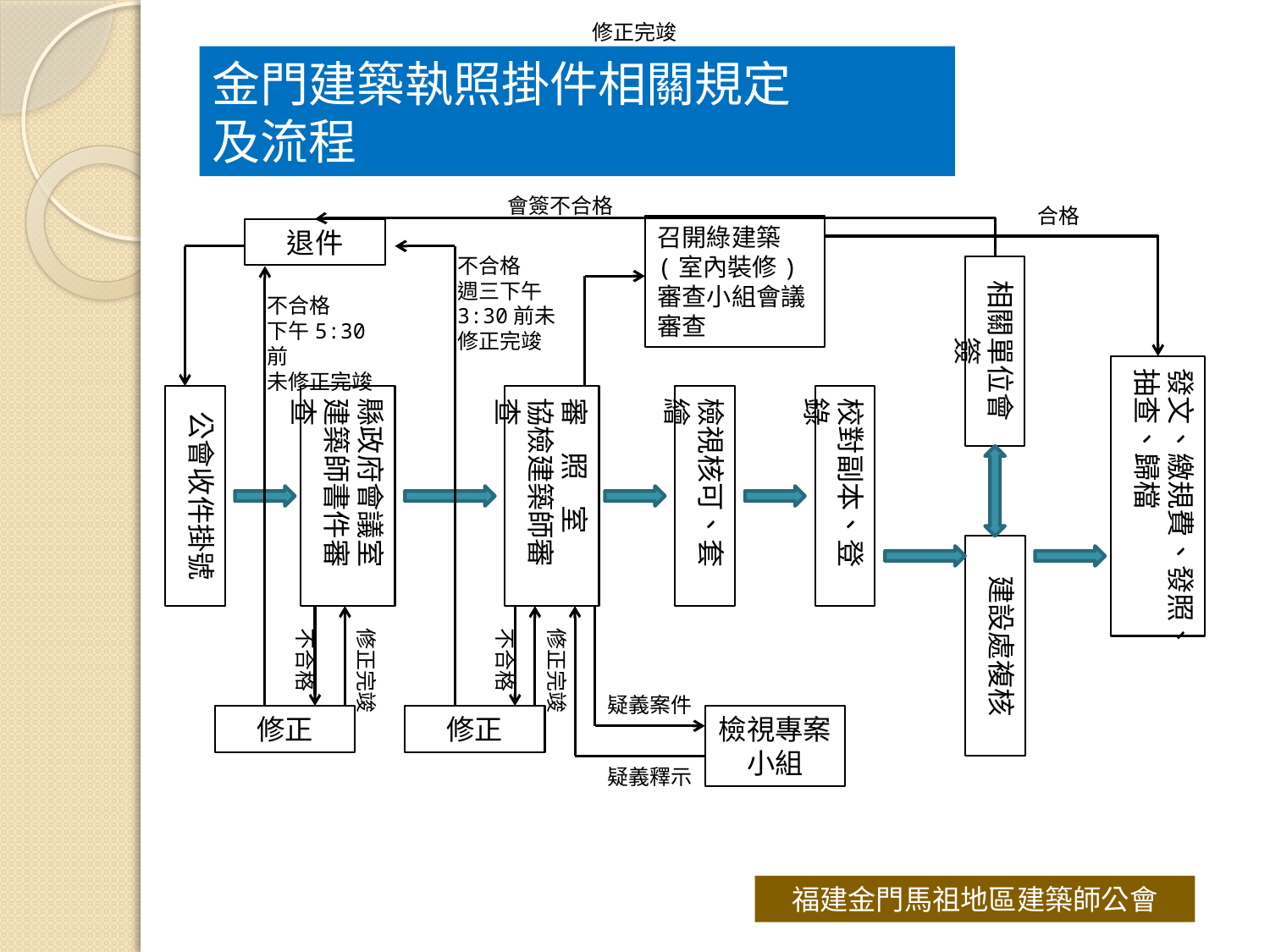

修正完竣
# 金門建築執照掛件相關規定 及流程
會簽不合格
合格
召開綠建築(室內裝修)審查小組會議審查
退件
不合格
週三下午3:30前未修正完竣
相關單位會簽
不合格
下午5:30前
未修正完竣
發文、繳規費、發照、抽查、歸檔
公會收件掛號
縣政府會議室
建築師書件審查
審    照    室
協檢建築師審查
檢視核可、套繪
校對副本、登錄

建設處複核

不合格
修正完竣
不合格
修正完竣
疑義案件
修正
修正
檢視專案小組
疑義釋示
福建金門馬祖地區建築師公會